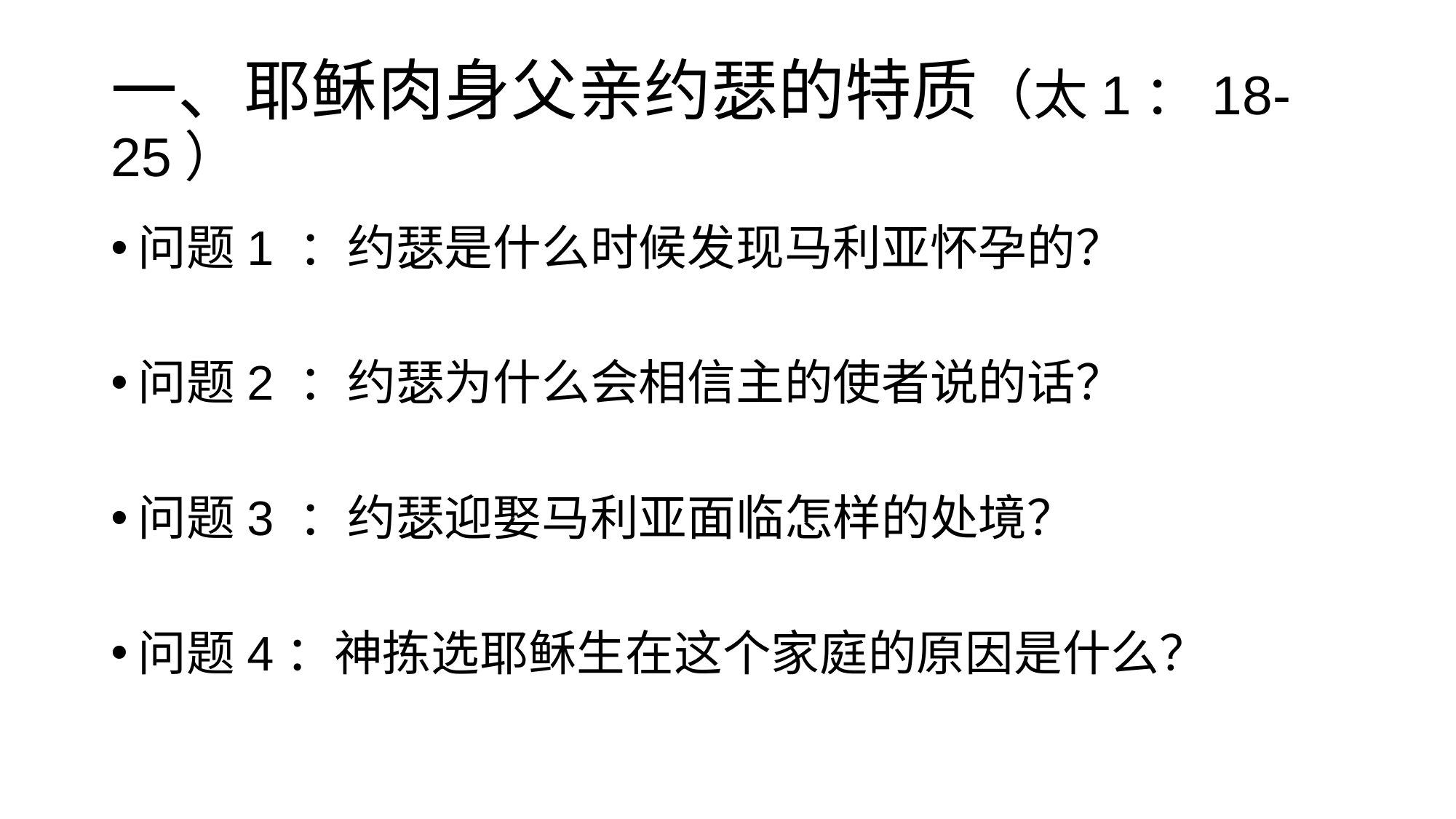

# 一、耶稣肉身父亲约瑟的特质（太1：18-25）
问题1 ：约瑟是什么时候发现马利亚怀孕的？

问题2 ：约瑟为什么会相信主的使者说的话？

问题3 ：约瑟迎娶马利亚面临怎样的处境？

问题4：神拣选耶稣生在这个家庭的原因是什么？